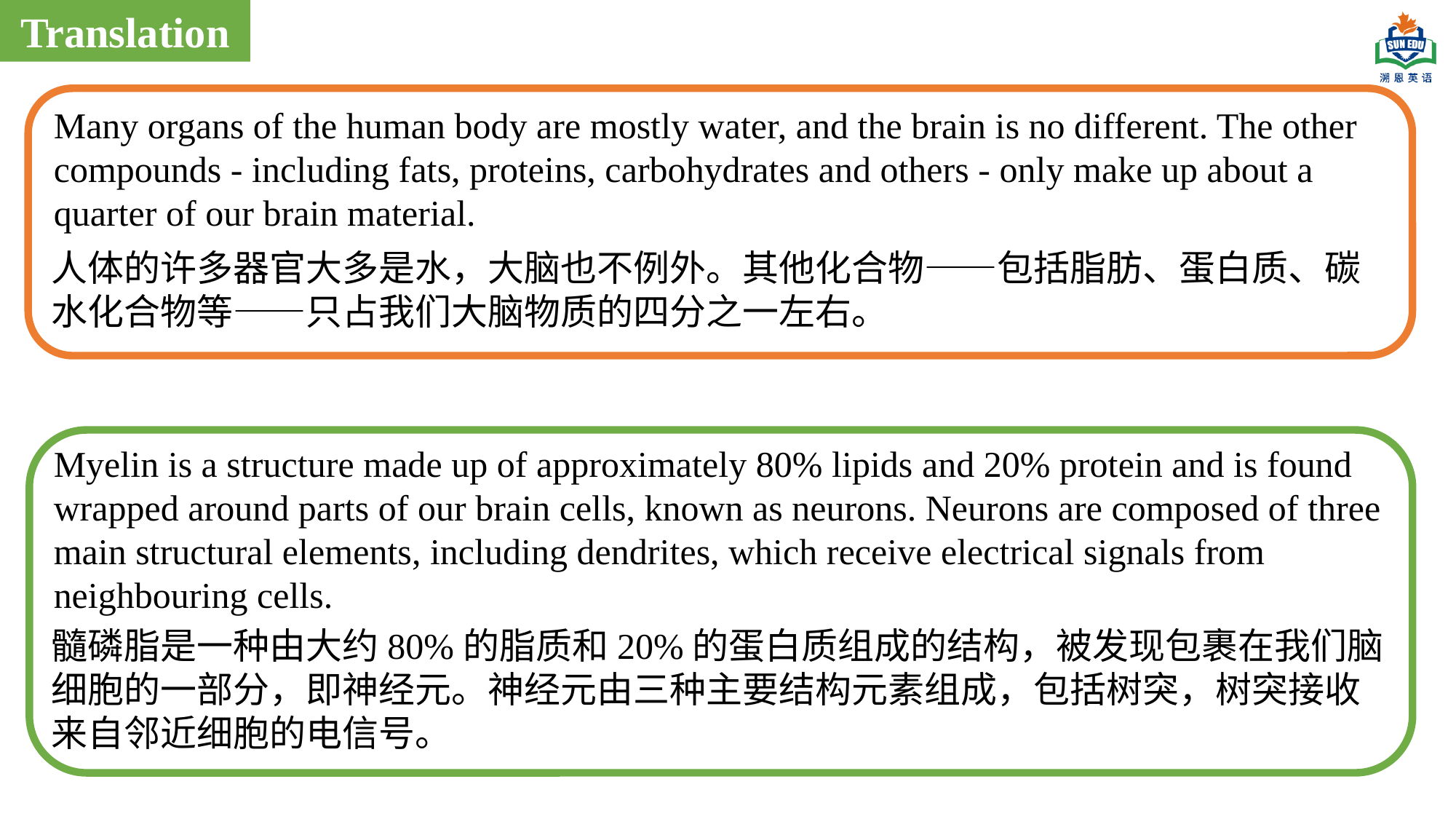

Translation

Many organs of the human body are mostly water, and the brain is no different. The other compounds - including fats, proteins, carbohydrates and others - only make up about a
quarter of our brain material.
人体的许多器官大多是水，大脑也不例外。其他化合物——包括脂肪、蛋白质、碳水化合物等——只占我们大脑物质的四分之一左右。

Myelin is a structure made up of approximately 80% lipids and 20% protein and is found wrapped around parts of our brain cells, known as neurons. Neurons are composed of three main structural elements, including dendrites, which receive electrical signals from neighbouring cells.
髓磷脂是一种由大约80%的脂质和20%的蛋白质组成的结构，被发现包裹在我们脑细胞的一部分，即神经元。神经元由三种主要结构元素组成，包括树突，树突接收来自邻近细胞的电信号。